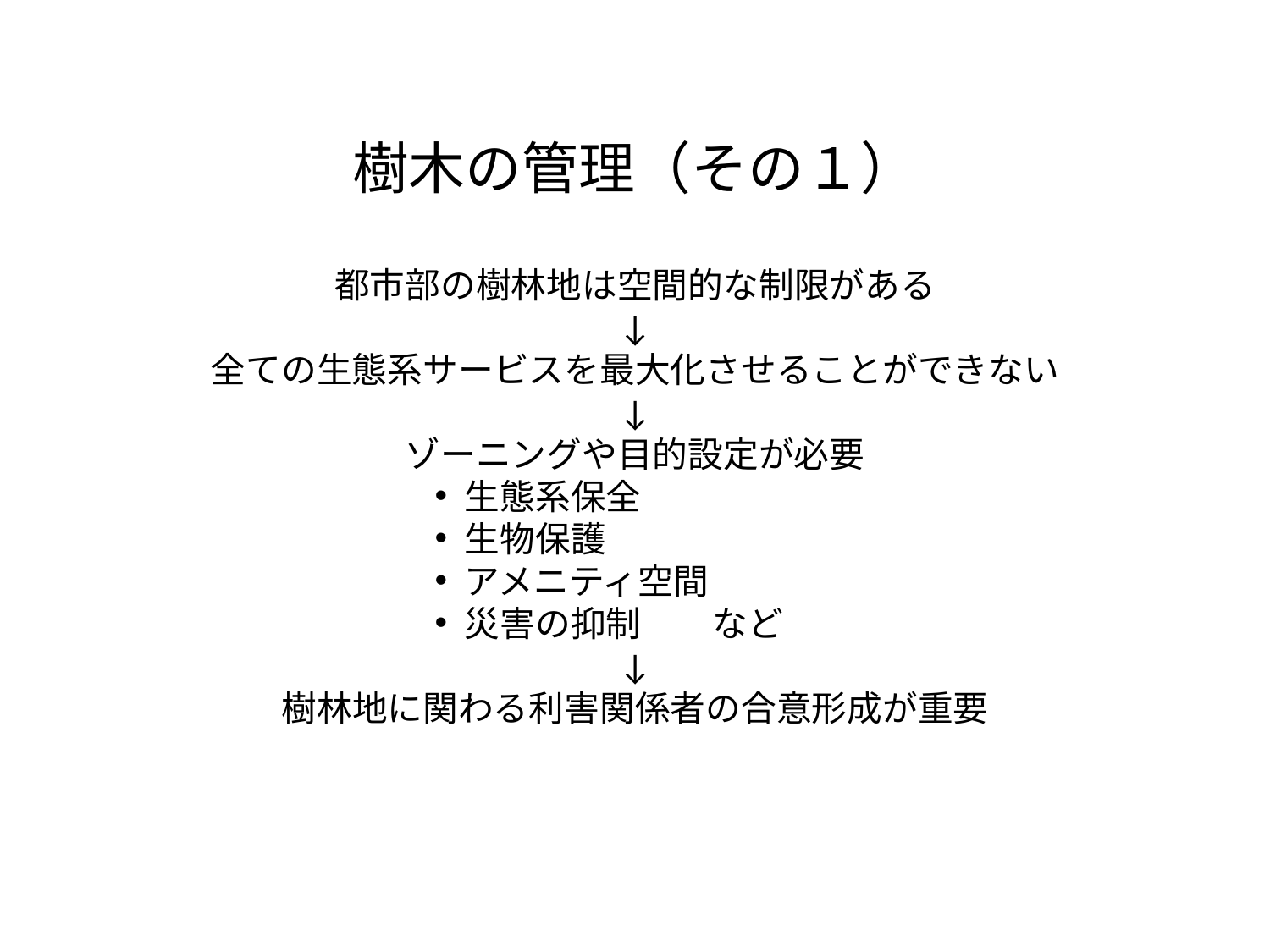

樹木の管理（その１）
都市部の樹林地は空間的な制限がある
↓
全ての生態系サービスを最大化させることができない
↓
ゾーニングや目的設定が必要
生態系保全
生物保護
アメニティ空間
災害の抑制　　など
↓
樹林地に関わる利害関係者の合意形成が重要